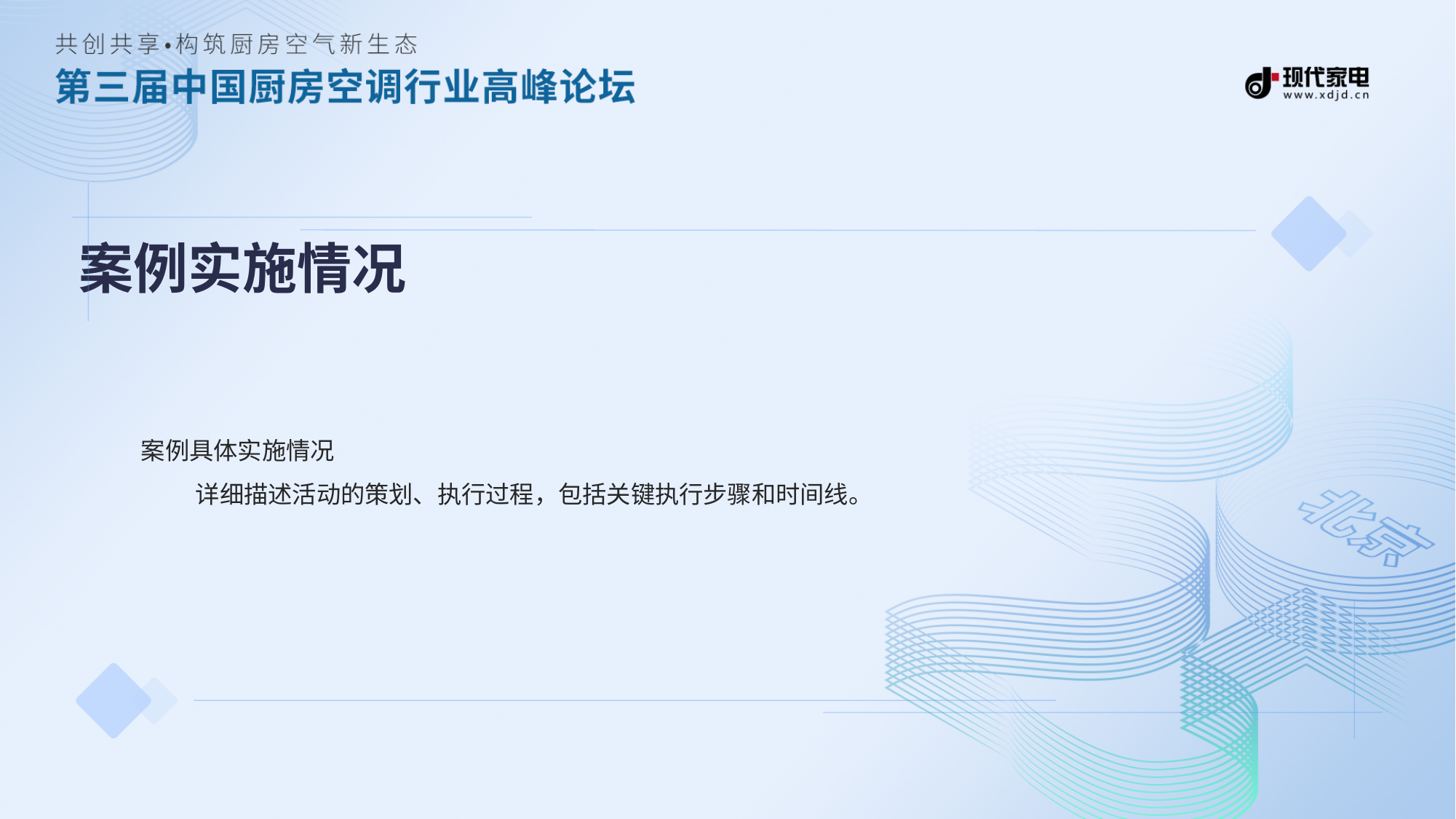

# 案例实施情况
案例具体实施情况
详细描述活动的策划、执行过程，包括关键执行步骤和时间线。